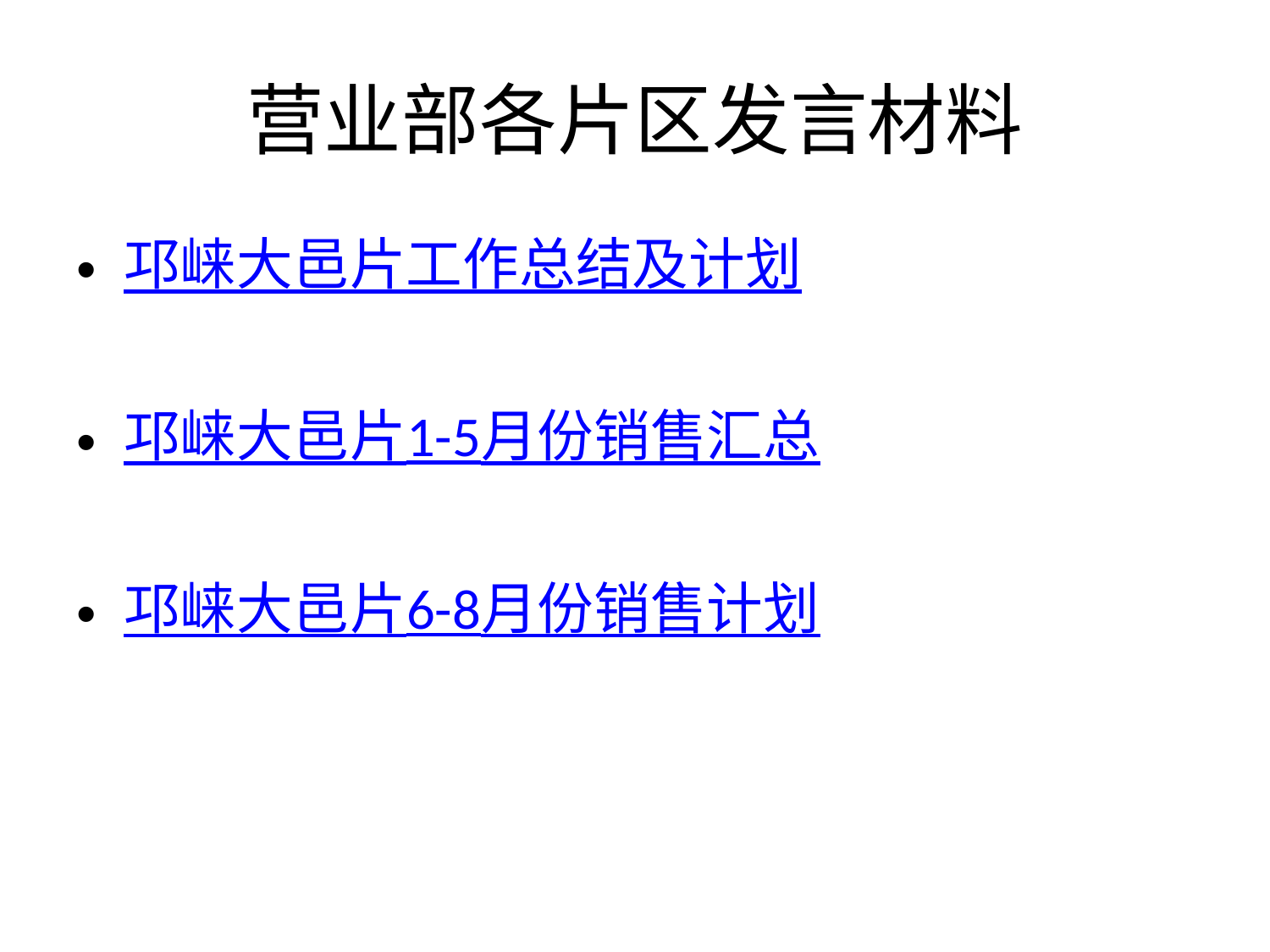

# 营业部各片区发言材料
邛崃大邑片工作总结及计划

邛崃大邑片1-5月份销售汇总

邛崃大邑片6-8月份销售计划